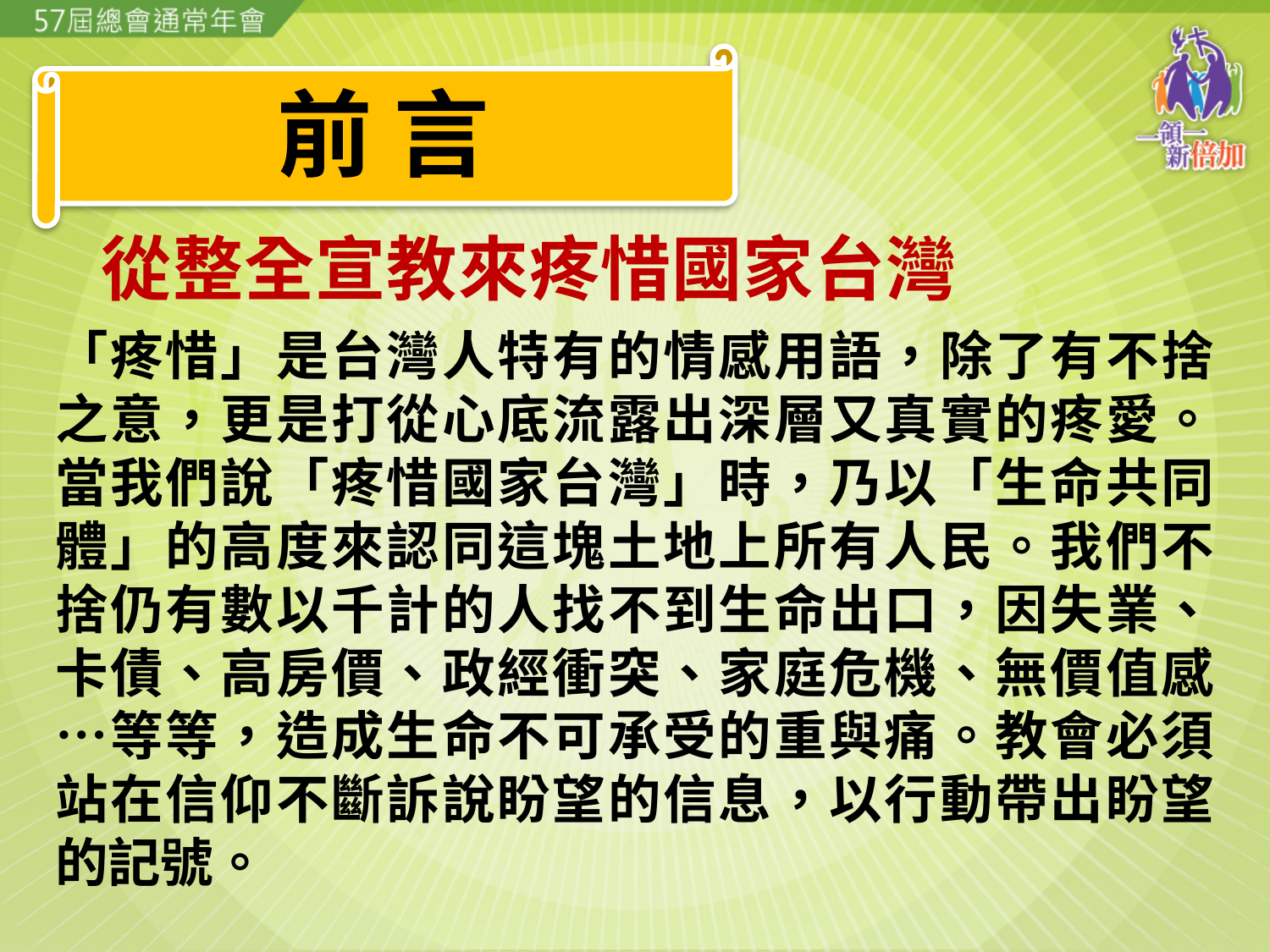

前 言
從整全宣教來疼惜國家台灣
「疼惜」是台灣人特有的情感用語，除了有不捨之意，更是打從心底流露出深層又真實的疼愛。當我們說「疼惜國家台灣」時，乃以「生命共同體」的高度來認同這塊土地上所有人民。我們不捨仍有數以千計的人找不到生命出口，因失業、卡債、高房價、政經衝突、家庭危機、無價值感…等等，造成生命不可承受的重與痛。教會必須站在信仰不斷訴說盼望的信息，以行動帶出盼望的記號。